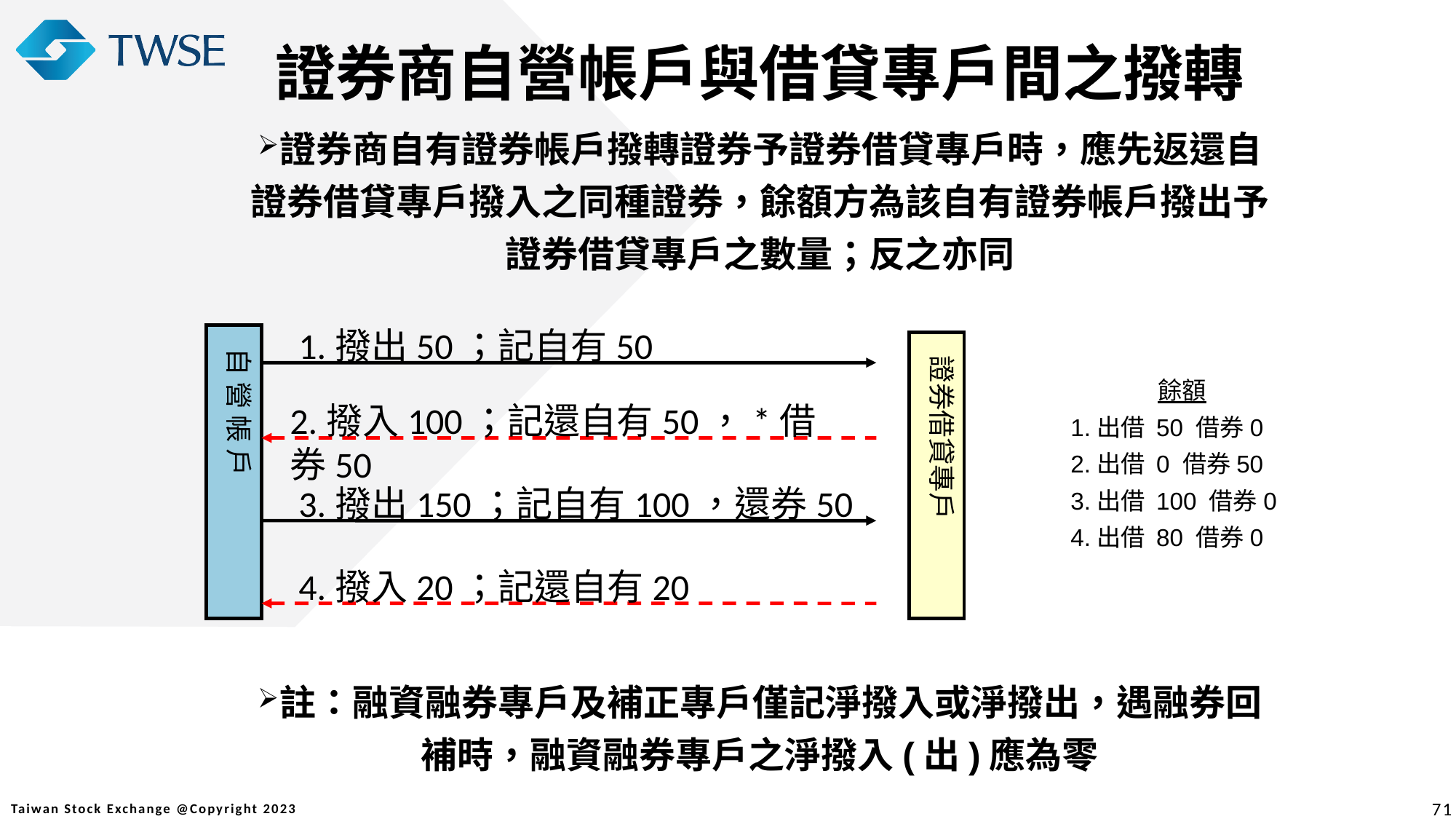

證券商自營帳戶與借貸專戶間之撥轉
證券商自有證券帳戶撥轉證券予證券借貸專戶時，應先返還自證券借貸專戶撥入之同種證券，餘額方為該自有證券帳戶撥出予證券借貸專戶之數量；反之亦同

註：融資融券專戶及補正專戶僅記淨撥入或淨撥出，遇融券回補時，融資融券專戶之淨撥入(出)應為零

1.撥出50；記自有50
 自 營 帳 戶
 證券借貸專戶

2.撥入100；記還自有50，*借券50

3.撥出150；記自有100，還券50

4.撥入20；記還自有20

餘額
1.出借 50 借券0
2.出借 0 借券50
3.出借 100 借券0
4.出借 80 借券0
71